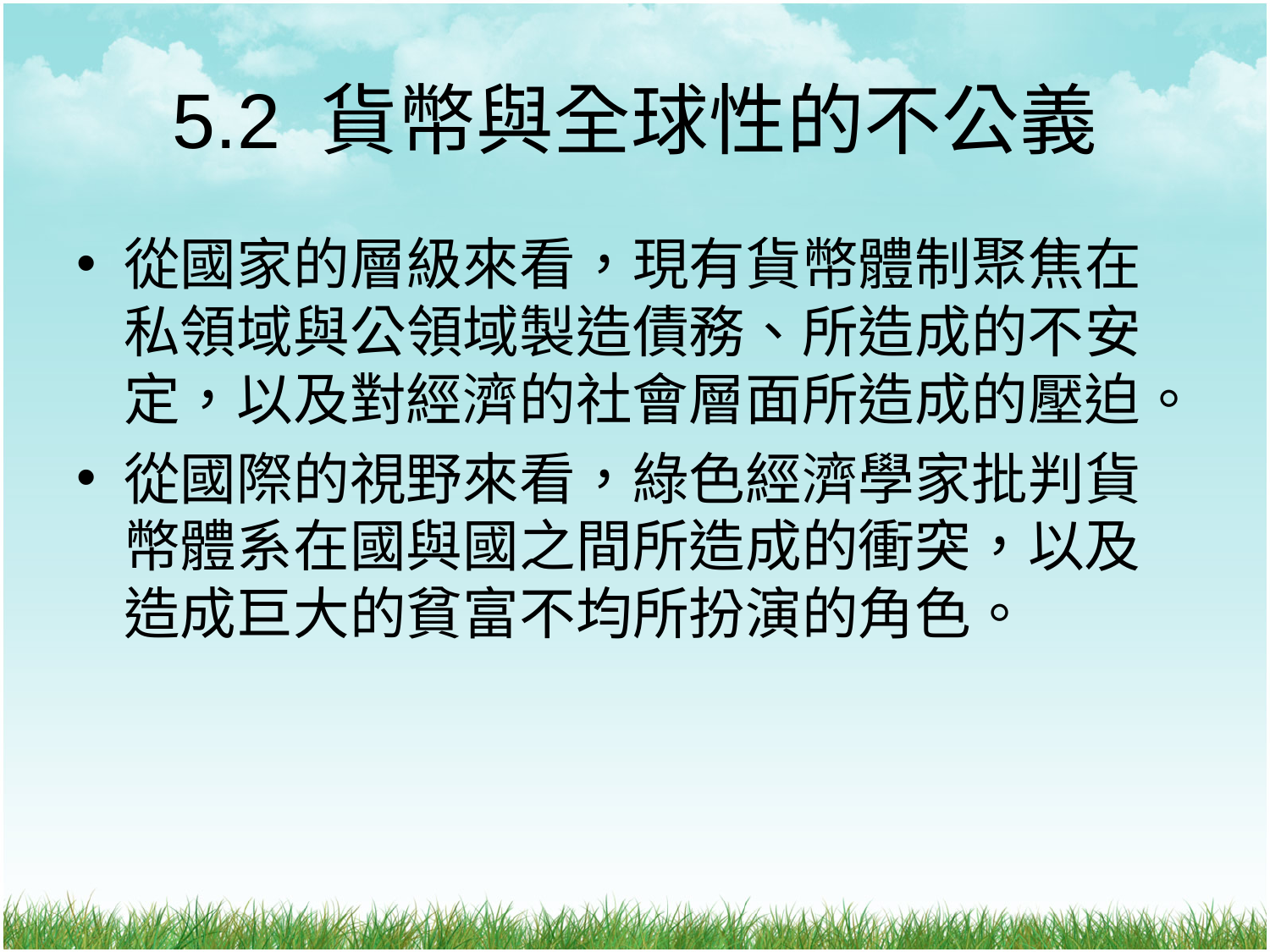

# 5.2 貨幣與全球性的不公義
從國家的層級來看，現有貨幣體制聚焦在私領域與公領域製造債務、所造成的不安定，以及對經濟的社會層面所造成的壓迫。
從國際的視野來看，綠色經濟學家批判貨幣體系在國與國之間所造成的衝突，以及造成巨大的貧富不均所扮演的角色。